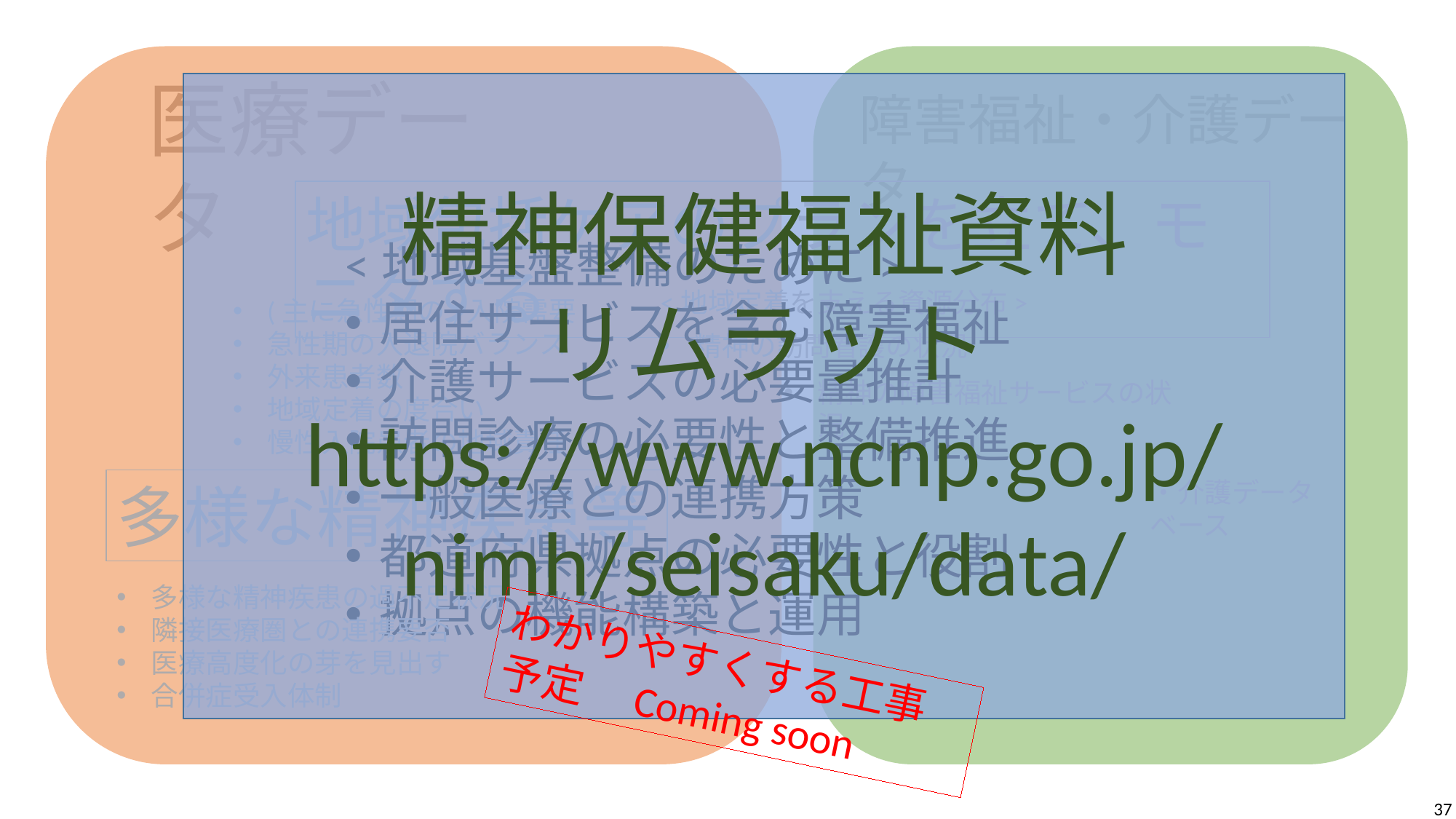

医療データ
精神保健福祉資料
リムラット
https://www.ncnp.go.jp/nimh/seisaku/data/
障害福祉・介護データ
地域包括ケアのプランを立て、モニタする
<地域基盤整備のために>
居住サービスを含む障害福祉
介護サービスの必要量推計
訪問診療の必要性と整備推進
一般医療との連携方策
都道府県拠点の必要性と役割
拠点の機能構築と運用

<地域定着を支える資源分布>
(主に急性期の)入院需要
急性期の入退院バランス
外来患者数
地域定着の度合い
慢性入院患者の地域責任

精神の訪問看護の状況
精神の障害福祉サービスの状況
多様な精神疾患等
・介護データベース
多様な精神疾患の過不足状況
隣接医療圏との連携要否
医療高度化の芽を見出す
合併症受入体制
わかりやすくする工事予定　Coming soon
37